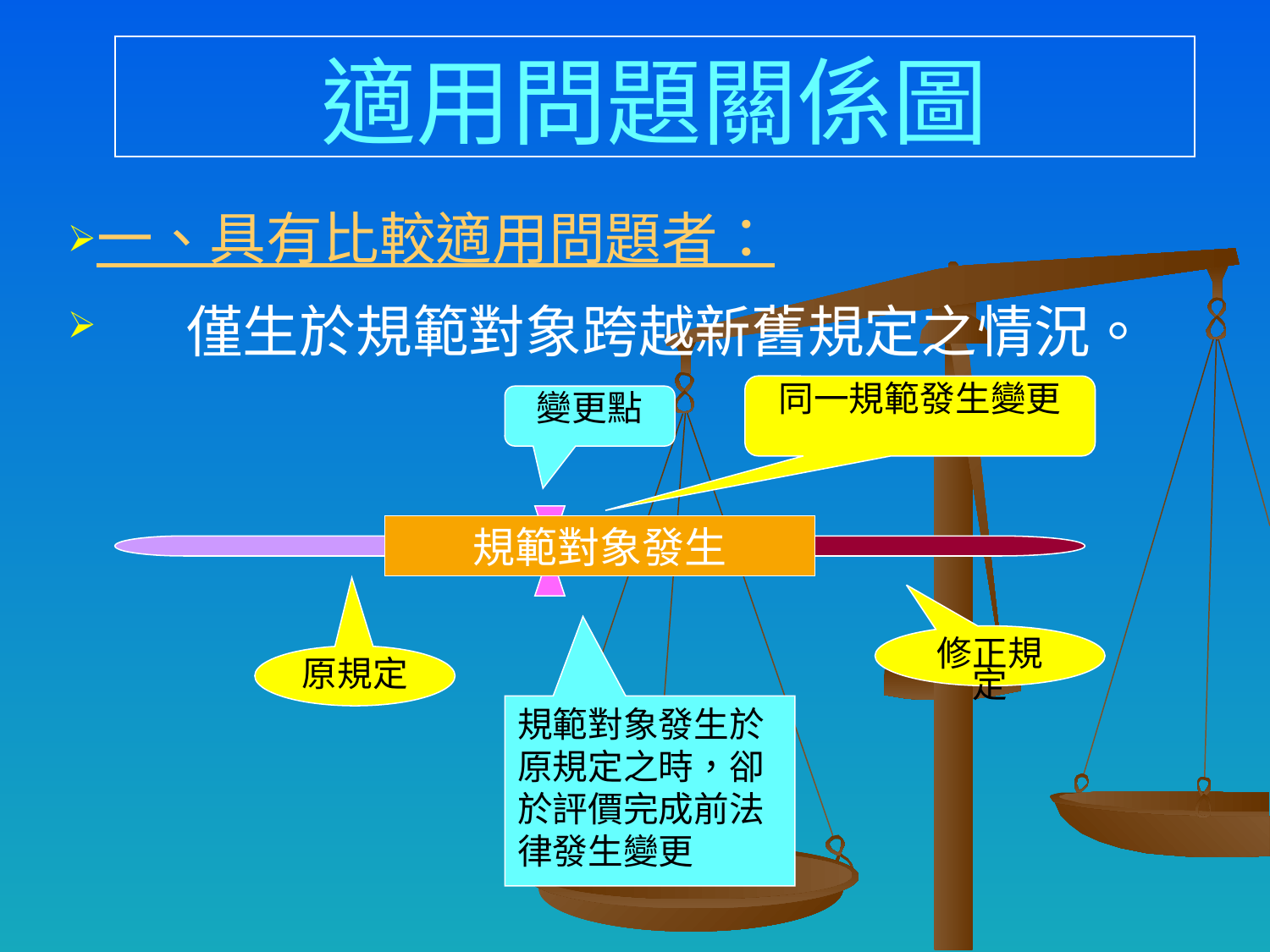

# 適用問題關係圖
一、具有比較適用問題者：
      僅生於規範對象跨越新舊規定之情況。
同一規範發生變更
變更點

規範對象發生

修正規定
原規定
規範對象發生於原規定之時，卻於評價完成前法律發生變更